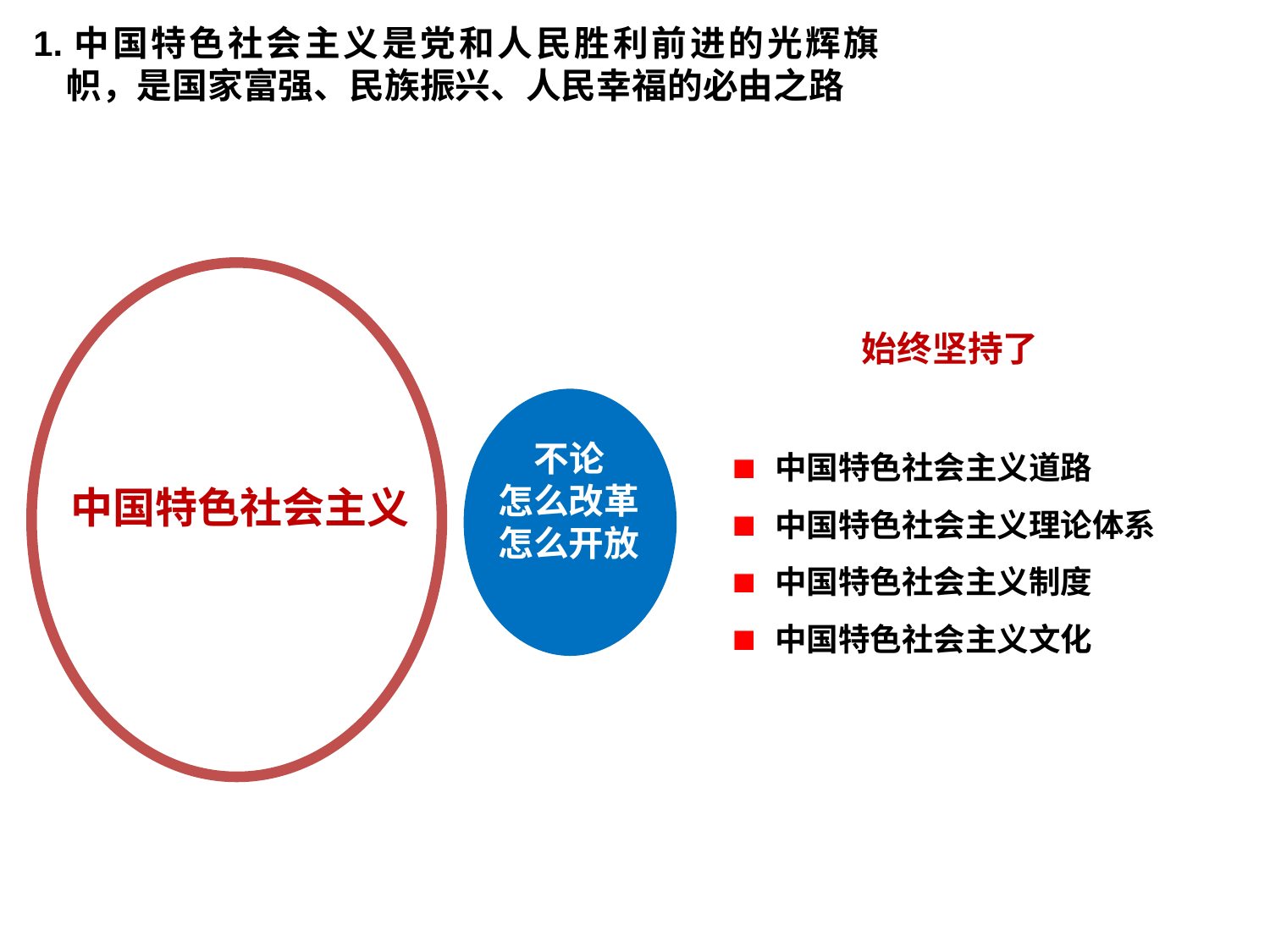

1.中国特色社会主义是党和人民胜利前进的光辉旗帜，是国家富强、民族振兴、人民幸福的必由之路

不论
怎么改革
怎么开放
中国特色社会主义
始终坚持了
  中国特色社会主义道路
  中国特色社会主义理论体系
  中国特色社会主义制度
  中国特色社会主义文化